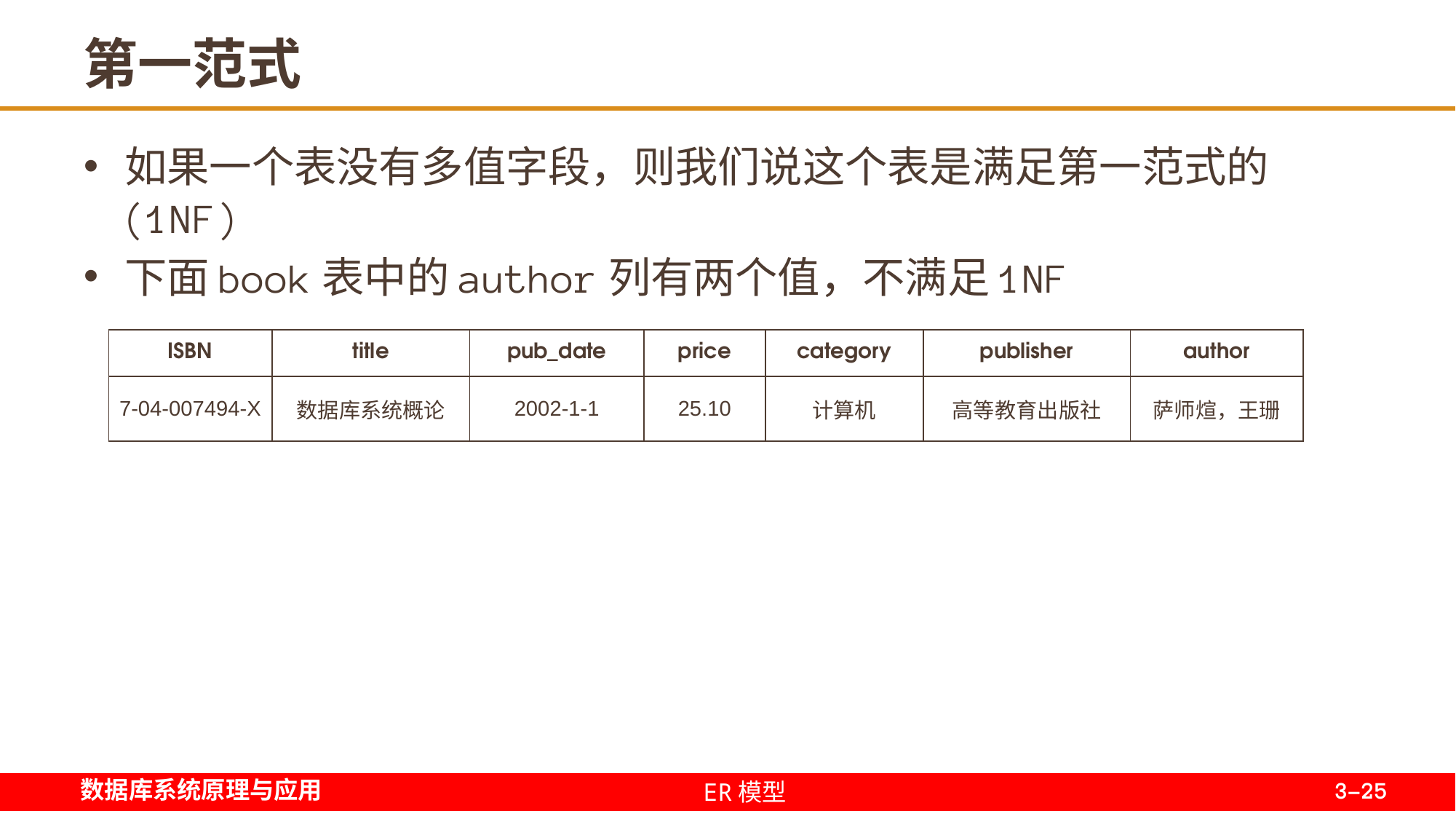

# 第一范式
如果一个表没有多值字段，则我们说这个表是满足第一范式的(1NF)
下面book表中的author列有两个值，不满足1NF

| ISBN | title | pub\_date | price | category | publisher | author |
| --- | --- | --- | --- | --- | --- | --- |
| 7-04-007494-X | 数据库系统概论 | 2002-1-1 | 25.10 | 计算机 | 高等教育出版社 | 萨师煊，王珊 |